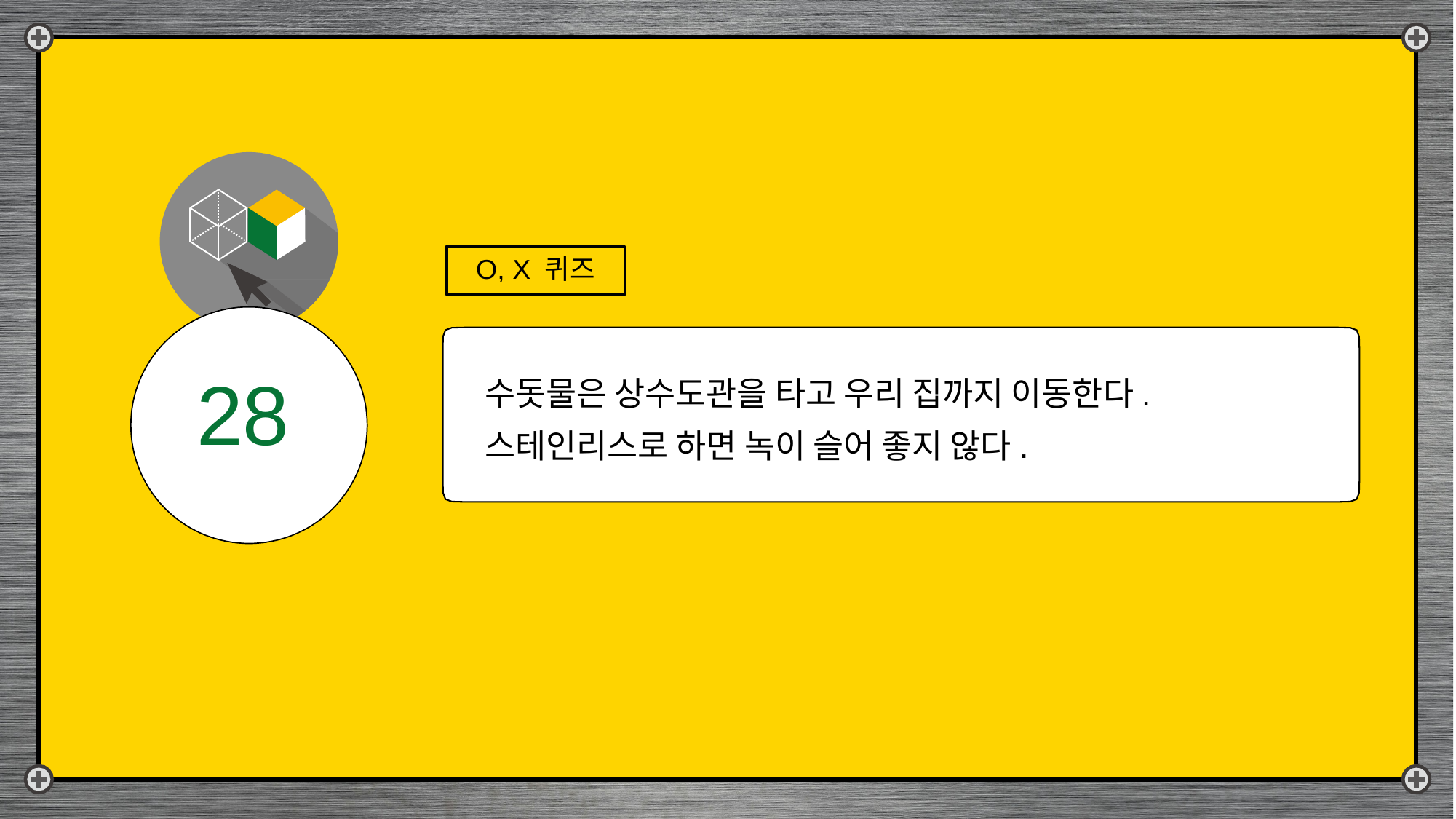

O, X 퀴즈

# 수돗물은 상수도관을 타고 우리 집까지 이동한다.  스테인리스로 하면 녹이 슬어 좋지 않다.
28